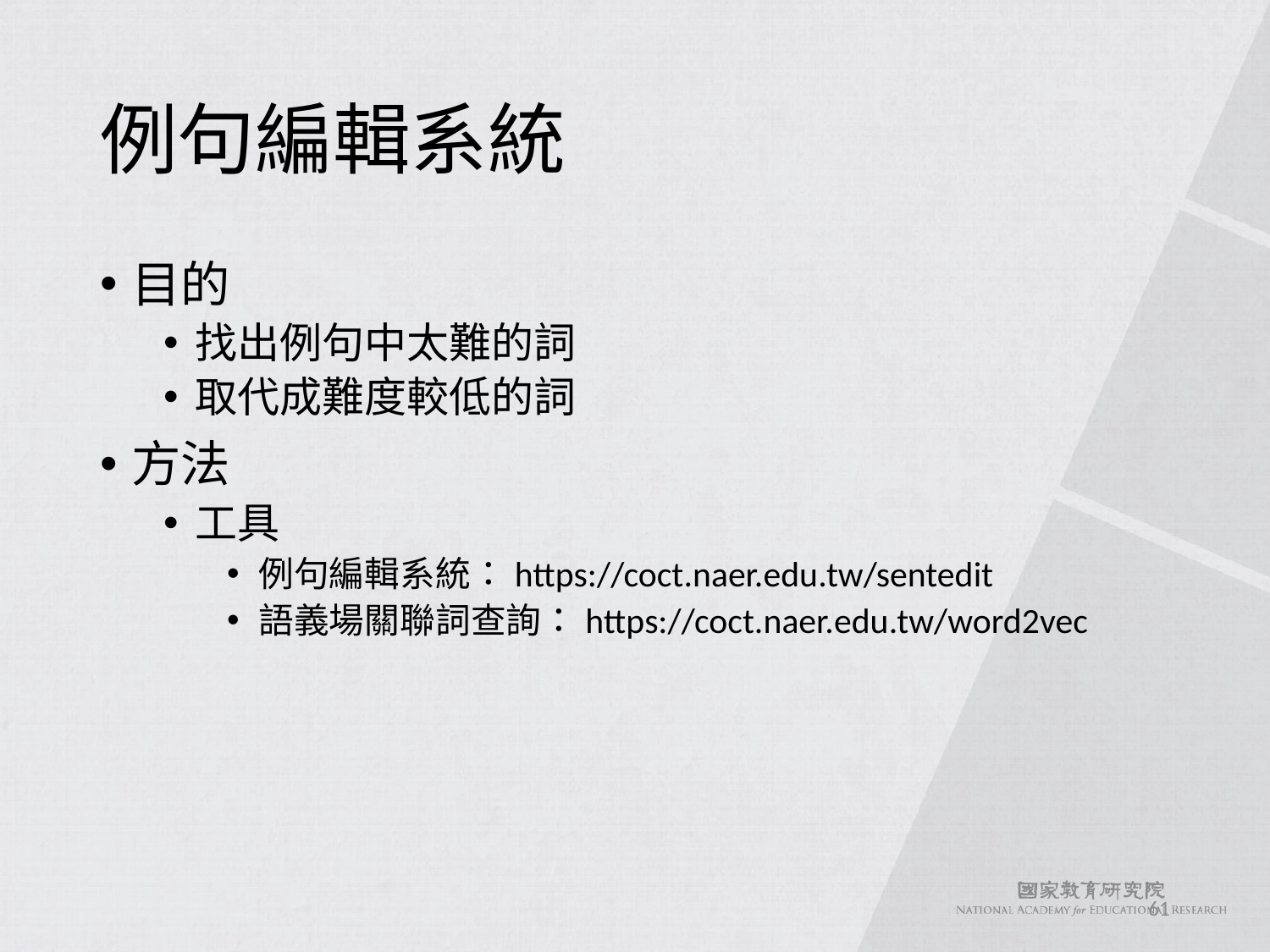

# 例句編輯系統
目的
找出例句中太難的詞
取代成難度較低的詞
方法
工具
例句編輯系統：https://coct.naer.edu.tw/sentedit
語義場關聯詞查詢：https://coct.naer.edu.tw/word2vec
61